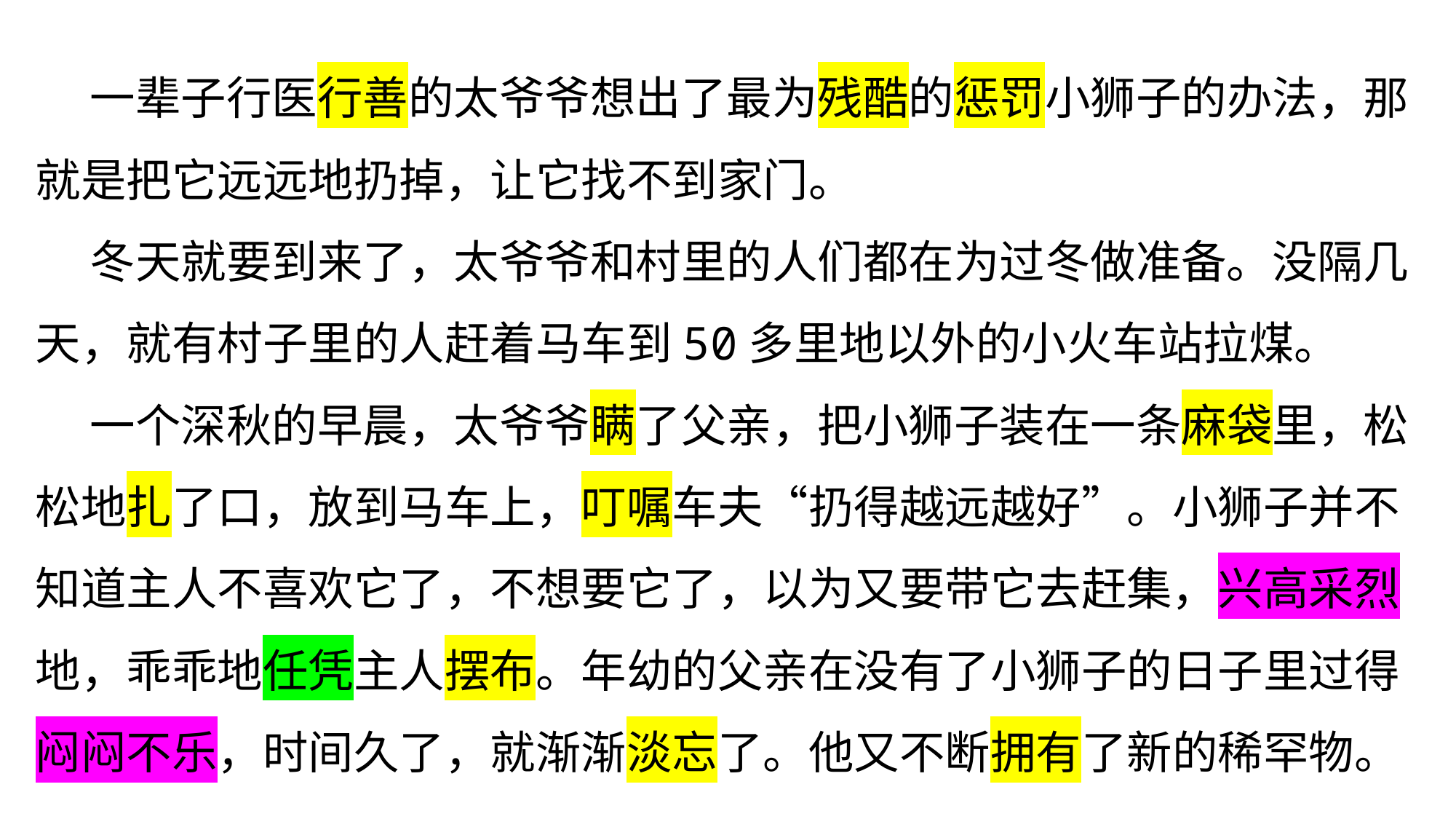

一辈子行医行善的太爷爷想出了最为残酷的惩罚小狮子的办法，那就是把它远远地扔掉，让它找不到家门。
冬天就要到来了，太爷爷和村里的人们都在为过冬做准备。没隔几天，就有村子里的人赶着马车到50多里地以外的小火车站拉煤。
一个深秋的早晨，太爷爷瞒了父亲，把小狮子装在一条麻袋里，松松地扎了口，放到马车上，叮嘱车夫“扔得越远越好”。小狮子并不知道主人不喜欢它了，不想要它了，以为又要带它去赶集，兴高采烈地，乖乖地任凭主人摆布。年幼的父亲在没有了小狮子的日子里过得闷闷不乐，时间久了，就渐渐淡忘了。他又不断拥有了新的稀罕物。